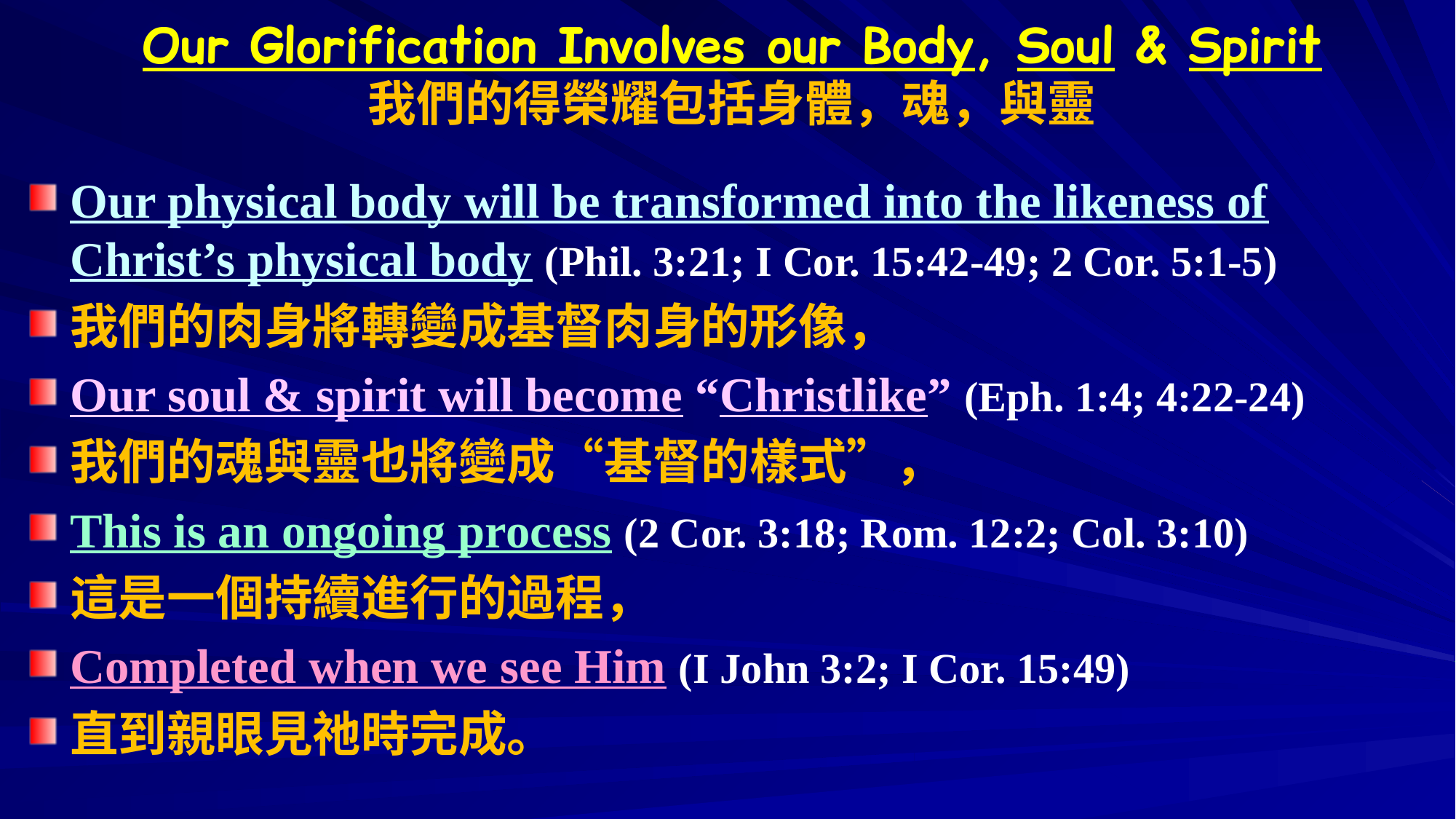

# Our Glorification Involves our Body, Soul & Spirit 我們的得榮耀包括身體，魂，與靈
Our physical body will be transformed into the likeness of Christ’s physical body (Phil. 3:21; I Cor. 15:42-49; 2 Cor. 5:1-5)
我們的肉身將轉變成基督肉身的形像，
Our soul & spirit will become “Christlike” (Eph. 1:4; 4:22-24)
我們的魂與靈也將變成“基督的樣式”，
This is an ongoing process (2 Cor. 3:18; Rom. 12:2; Col. 3:10)
這是一個持續進行的過程，
Completed when we see Him (I John 3:2; I Cor. 15:49)
直到親眼見祂時完成。